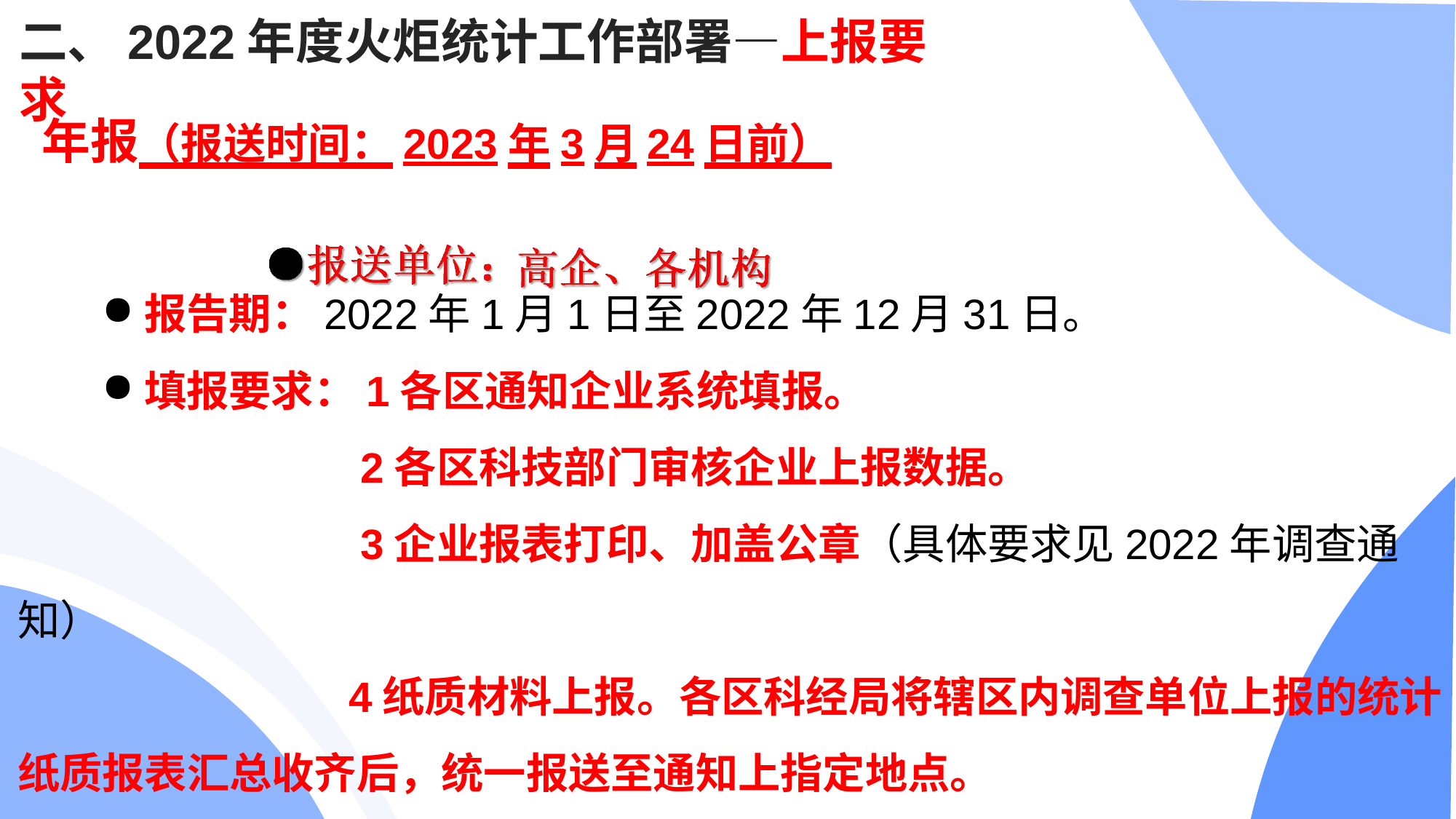

# 二、2022年度火炬统计工作部署—上报要求
 年报（报送时间：2023年3月24日前）

报告期：2022年1月1日至2022年12月31日。
填报要求：1各区通知企业系统填报。
                             2各区科技部门审核企业上报数据。
                             3企业报表打印、加盖公章（具体要求见2022年调查通知）
                            4纸质材料上报。各区科经局将辖区内调查单位上报的统计纸质报表汇总收齐后，统一报送至通知上指定地点。